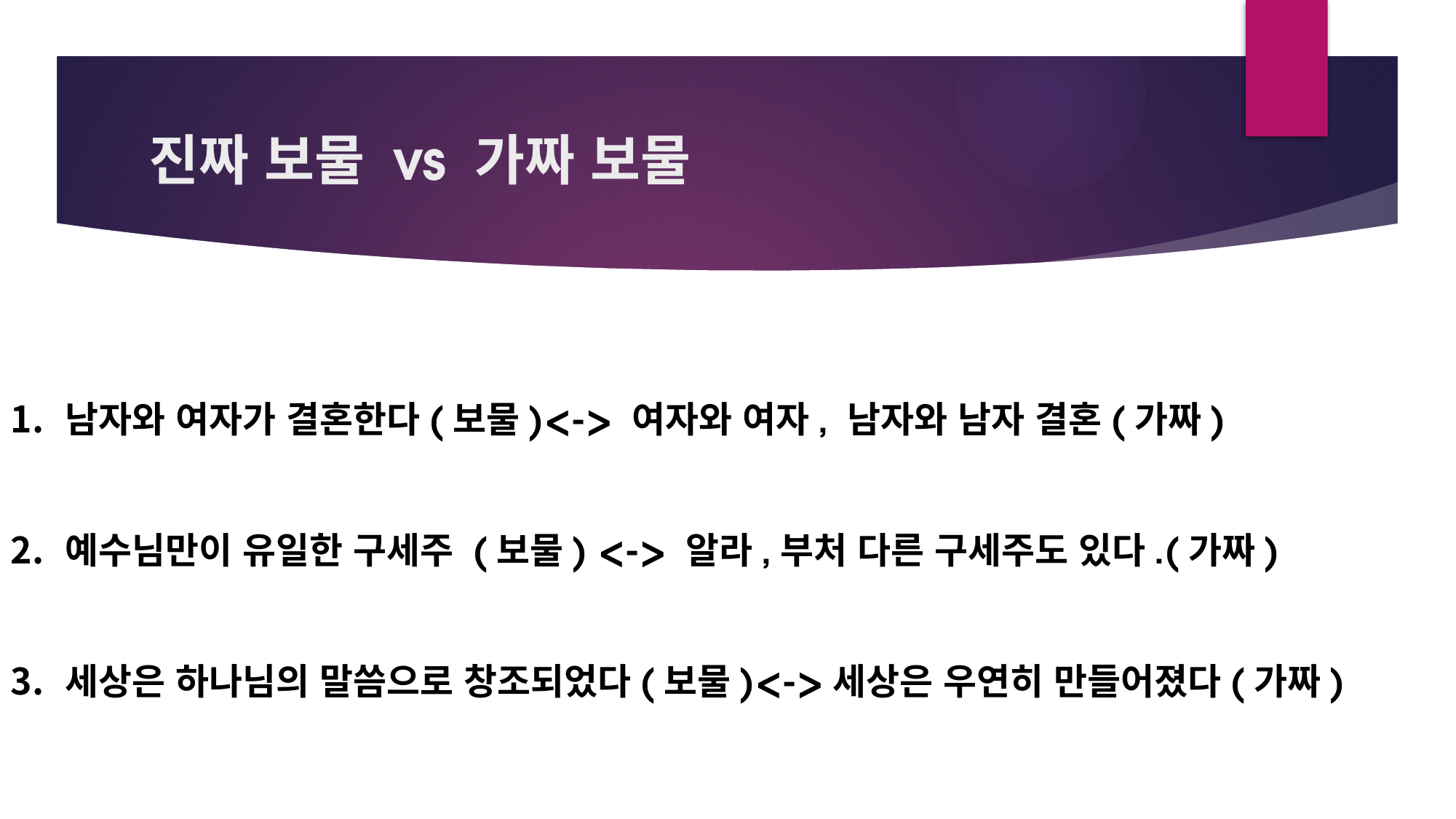

# 진짜 보물 vs 가짜 보물
남자와 여자가 결혼한다(보물)<-> 여자와 여자, 남자와 남자 결혼(가짜)
예수님만이 유일한 구세주 (보물) <-> 알라,부처 다른 구세주도 있다.(가짜)
세상은 하나님의 말씀으로 창조되었다(보물)<->세상은 우연히 만들어졌다(가짜)